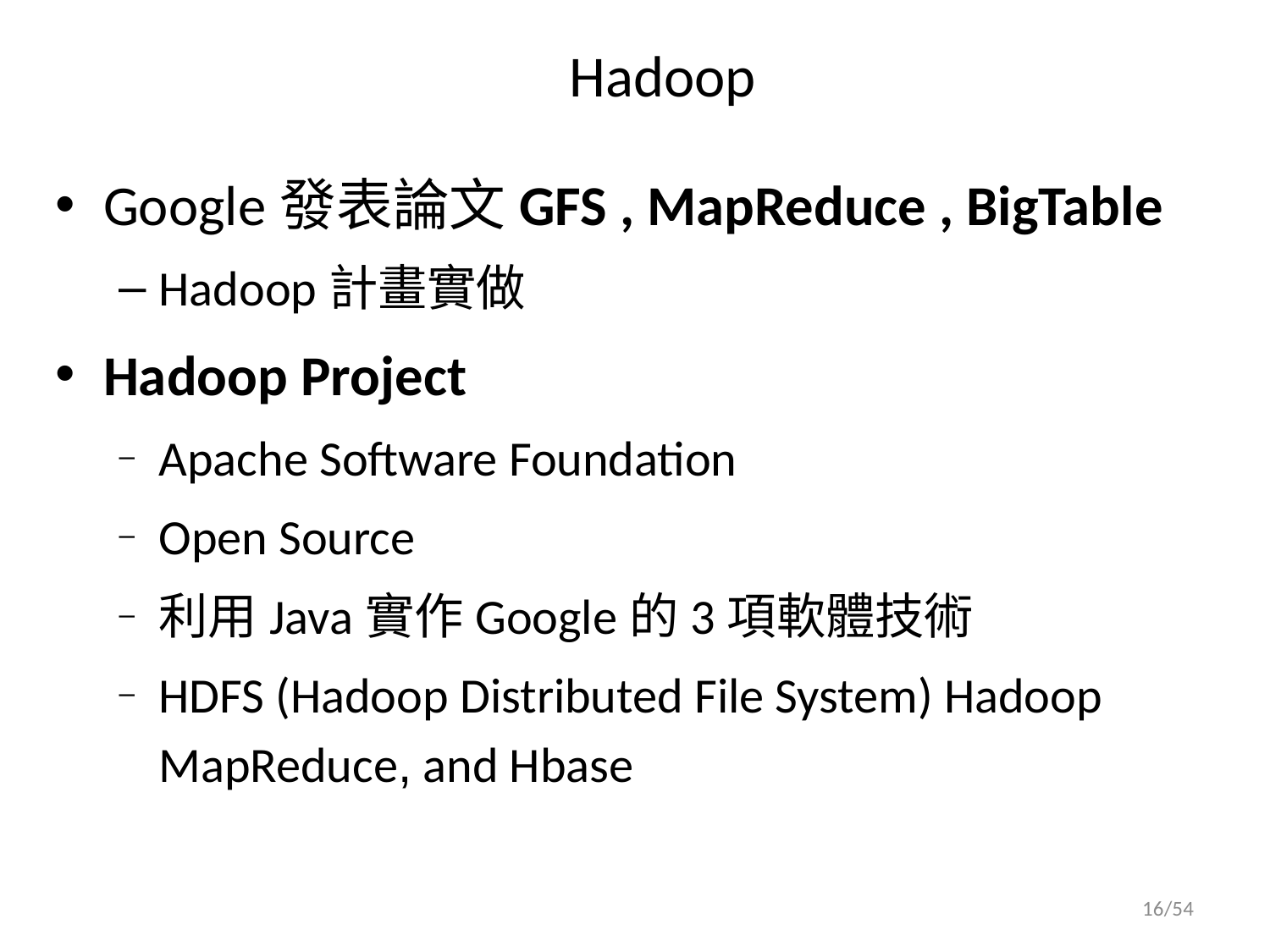

# Hadoop
Google發表論文GFS , MapReduce , BigTable‏
Hadoop計畫實做
Hadoop Project
Apache Software Foundation
Open Source
利用Java實作Google的3項軟體技術
HDFS (Hadoop Distributed File System) Hadoop MapReduce, and Hbase
16/54